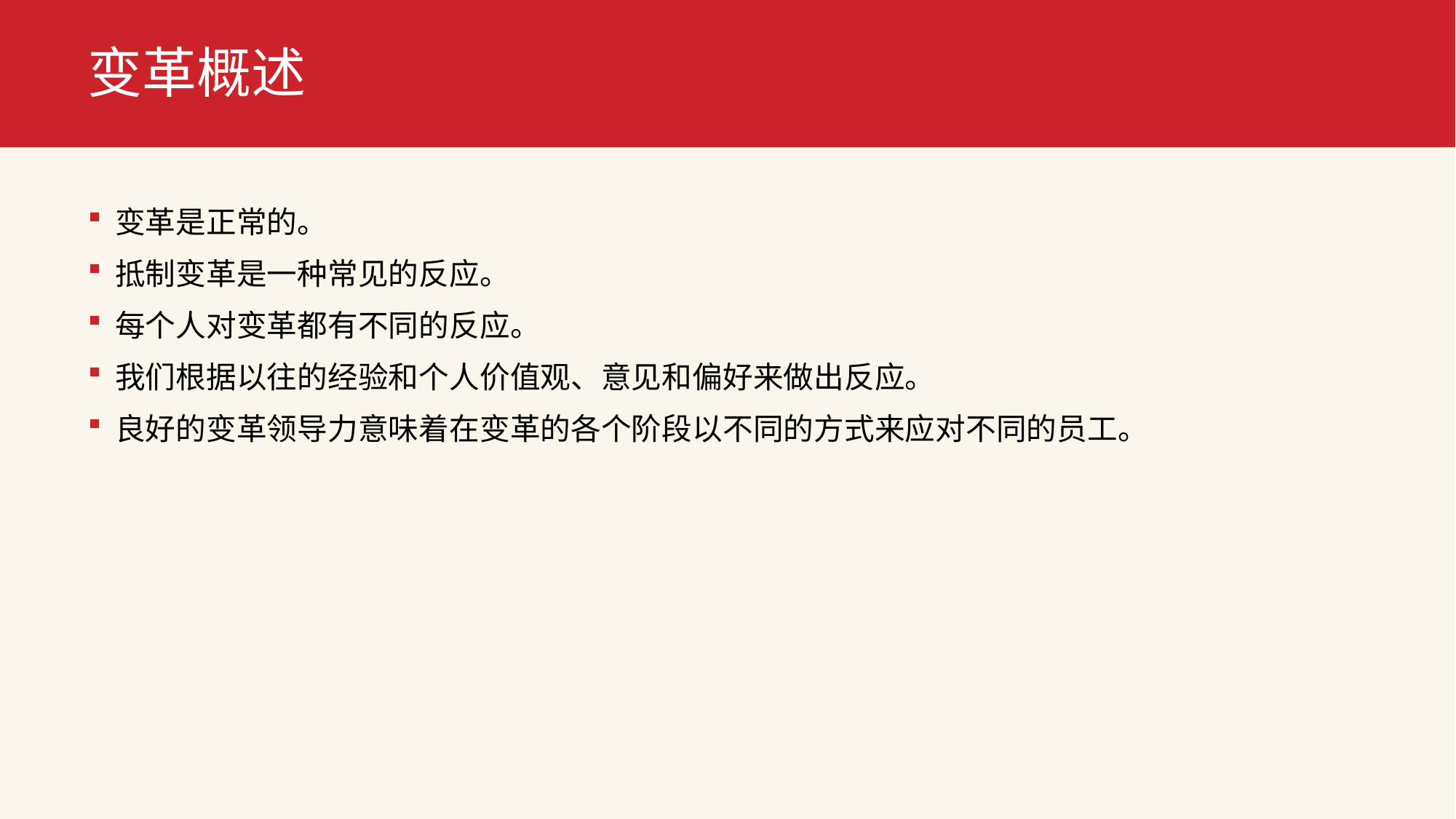

# 变革概述
变革是正常的。
抵制变革是一种常见的反应。
每个人对变革都有不同的反应。
我们根据以往的经验和个人价值观、意见和偏好来做出反应。
良好的变革领导力意味着在变革的各个阶段以不同的方式来应对不同的员工。